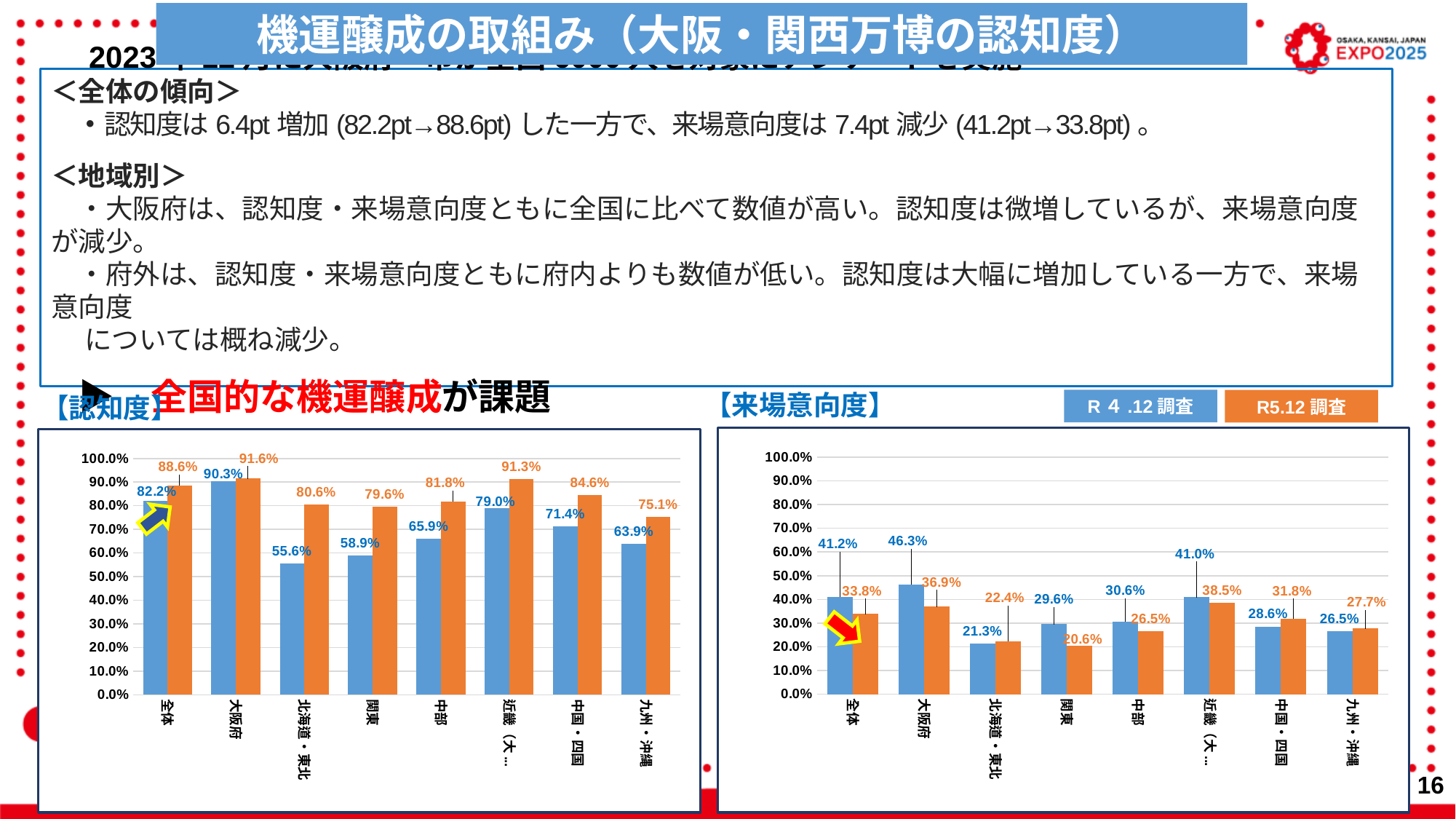

機運醸成の取組み（大阪・関西万博の認知度）
　2023年12月に大阪府・市が全国6000人を対象にアンケートを実施
＜全体の傾向＞
　・認知度は6.4pt増加(82.2pt→88.6pt)した一方で、来場意向度は7.4pt減少(41.2pt→33.8pt)。

＜地域別＞
　・大阪府は、認知度・来場意向度ともに全国に比べて数値が高い。認知度は微増しているが、来場意向度が減少。
　・府外は、認知度・来場意向度ともに府内よりも数値が低い。認知度は大幅に増加している一方で、来場意向度
　 については概ね減少。
　▶　全国的な機運醸成が課題
【来場意向度】
【認知度】
R４.12調査
R5.12調査

### Chart

| Category | R4.12 | R5.12 |
|---|---|---|
| 全体 | 0.4116666666666667 | 0.338 |
| 大阪府 | 0.463 | 0.369 |
| 北海道・東北 | 0.21296296296296297 | 0.22388059701492538 |
| 関東 | 0.2964426877470356 | 0.2058252427184466 |
| 中部 | 0.3062015503875969 | 0.2648221343873518 |
| 近畿（大阪除く） | 0.41 | 0.385 |
| 中国・四国 | 0.2857142857142857 | 0.31840796019900497 |
| 九州・沖縄 | 0.26506024096385544 | 0.2768361581920904 |

### Chart

| Category | R4.12 | R5.12 |
|---|---|---|
| 全体 | 0.8216666666666667 | 0.886 |
| 大阪府 | 0.903 | 0.9155 |
| 北海道・東北 | 0.5555555555555556 | 0.8059701492537313 |
| 関東 | 0.5889328063241107 | 0.7961165048543689 |
| 中部 | 0.6589147286821705 | 0.8181818181818182 |
| 近畿（大阪除く） | 0.79 | 0.9125 |
| 中国・四国 | 0.7142857142857143 | 0.845771144278607 |
| 九州・沖縄 | 0.6385542168674698 | 0.751412429378531 |

16